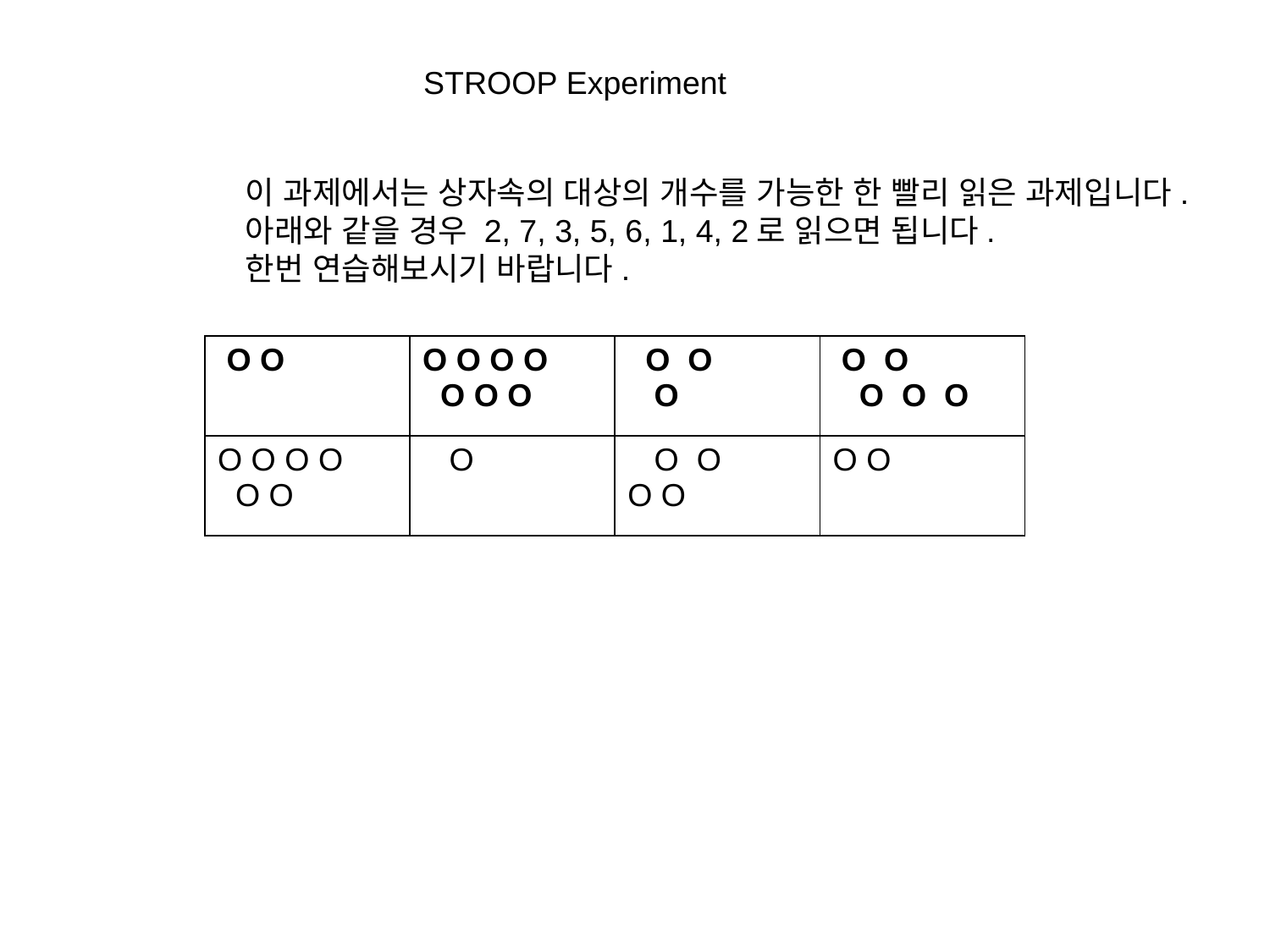

STROOP Experiment
이 과제에서는 상자속의 대상의 개수를 가능한 한 빨리 읽은 과제입니다.
아래와 같을 경우 2, 7, 3, 5, 6, 1, 4, 2로 읽으면 됩니다.
한번 연습해보시기 바랍니다.
| O O | O O O O O O O | O O O | O O O O O |
| --- | --- | --- | --- |
| O O O O O O | O | O O O O | O O |